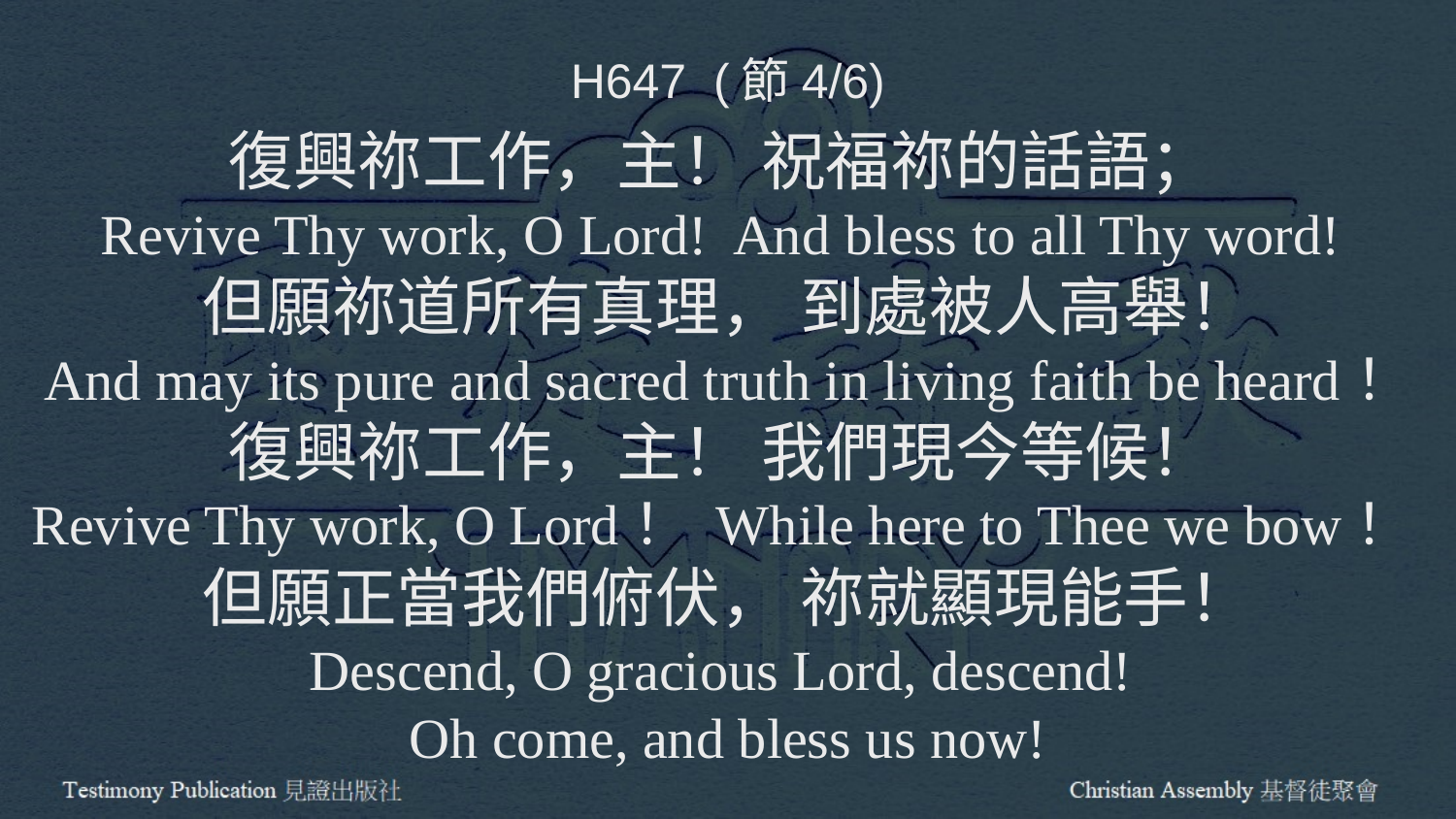

H647  (節4/6)
復興祢工作，主！ 祝福祢的話語；
Revive Thy work, O Lord!  And bless to all Thy word!
但願祢道所有真理， 到處被人高舉！
And may its pure and sacred truth in living faith be heard！
復興祢工作，主！ 我們現今等候！
Revive Thy work, O Lord！ While here to Thee we bow！
但願正當我們俯伏， 祢就顯現能手！
Descend, O gracious Lord, descend!
Oh come, and bless us now!